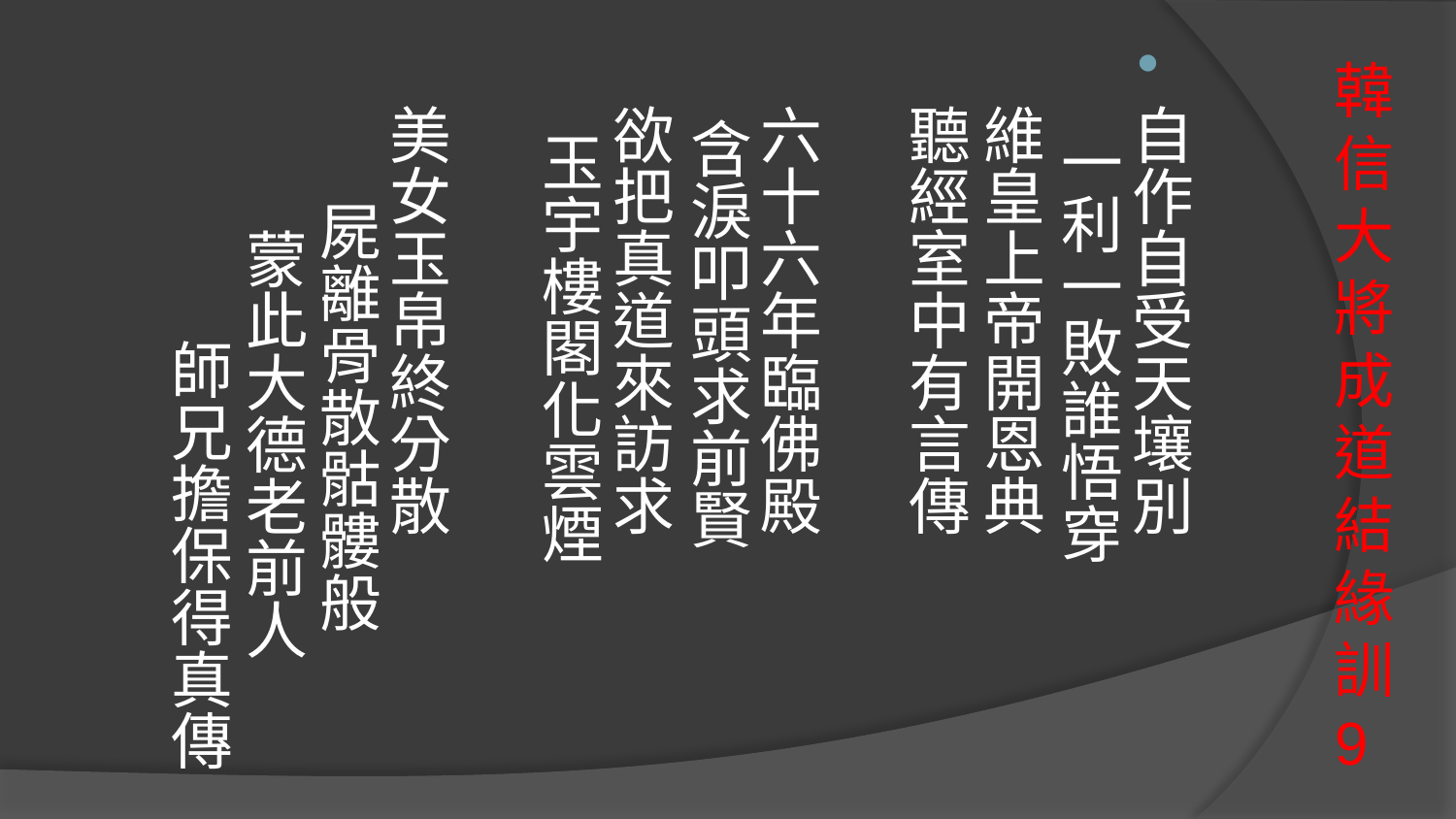

自作自受天壤別                    一利一敗誰悟穿
維皇上帝開恩典                 聽經室中有言傳
六十六年臨佛殿                   含淚叩頭求前賢
欲把真道來訪求                    玉宇樓閣化雲煙
美女玉帛終分散                         屍離骨散骷髏般                    蒙此大德老前人                          師兄擔保得真傳
# 韓信大將成道結緣訓9